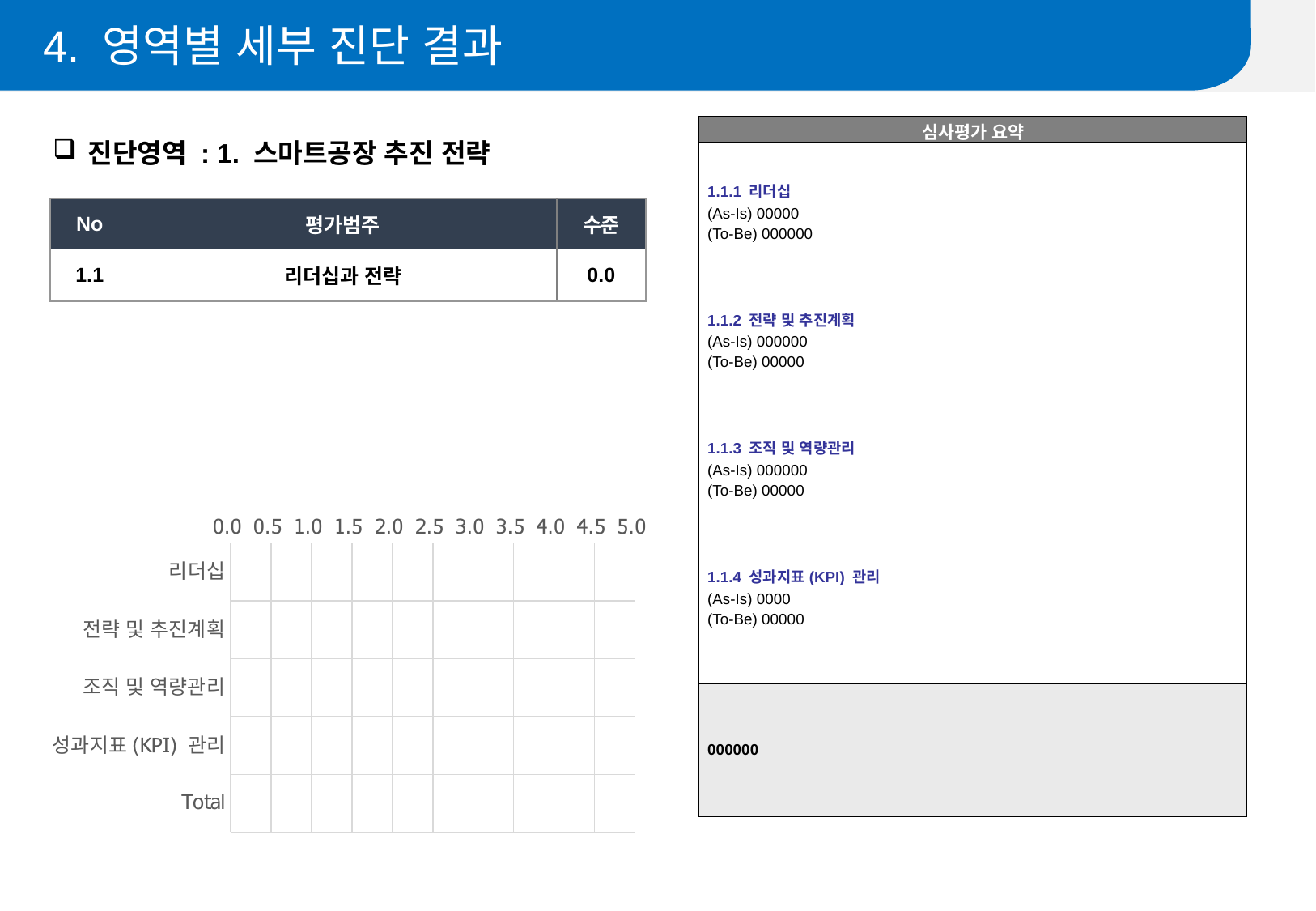

4. 영역별 세부 진단 결과
| 심사평가 요약 |
| --- |
| 1.1.1 리더십 (As-Is) 00000 (To-Be) 000000 1.1.2 전략 및 추진계획 (As-Is) 000000 (To-Be) 00000 1.1.3 조직 및 역량관리 (As-Is) 000000 (To-Be) 00000 1.1.4 성과지표(KPI) 관리 (As-Is) 0000 (To-Be) 00000 |
| 000000 |
진단영역 : 1. 스마트공장 추진 전략
| No | 평가범주 | 수준 |
| --- | --- | --- |
| 1.1 | 리더십과 전략 | 0.0 |

### Chart

| Category | 점수 |
|---|---|
| 리더십 | 0.0 |
| 전략 및 추진계획 | 0.0 |
| 조직 및 역량관리 | 0.0 |
| 성과지표(KPI) 관리 | 0.0 |
| Total | 0.0 |